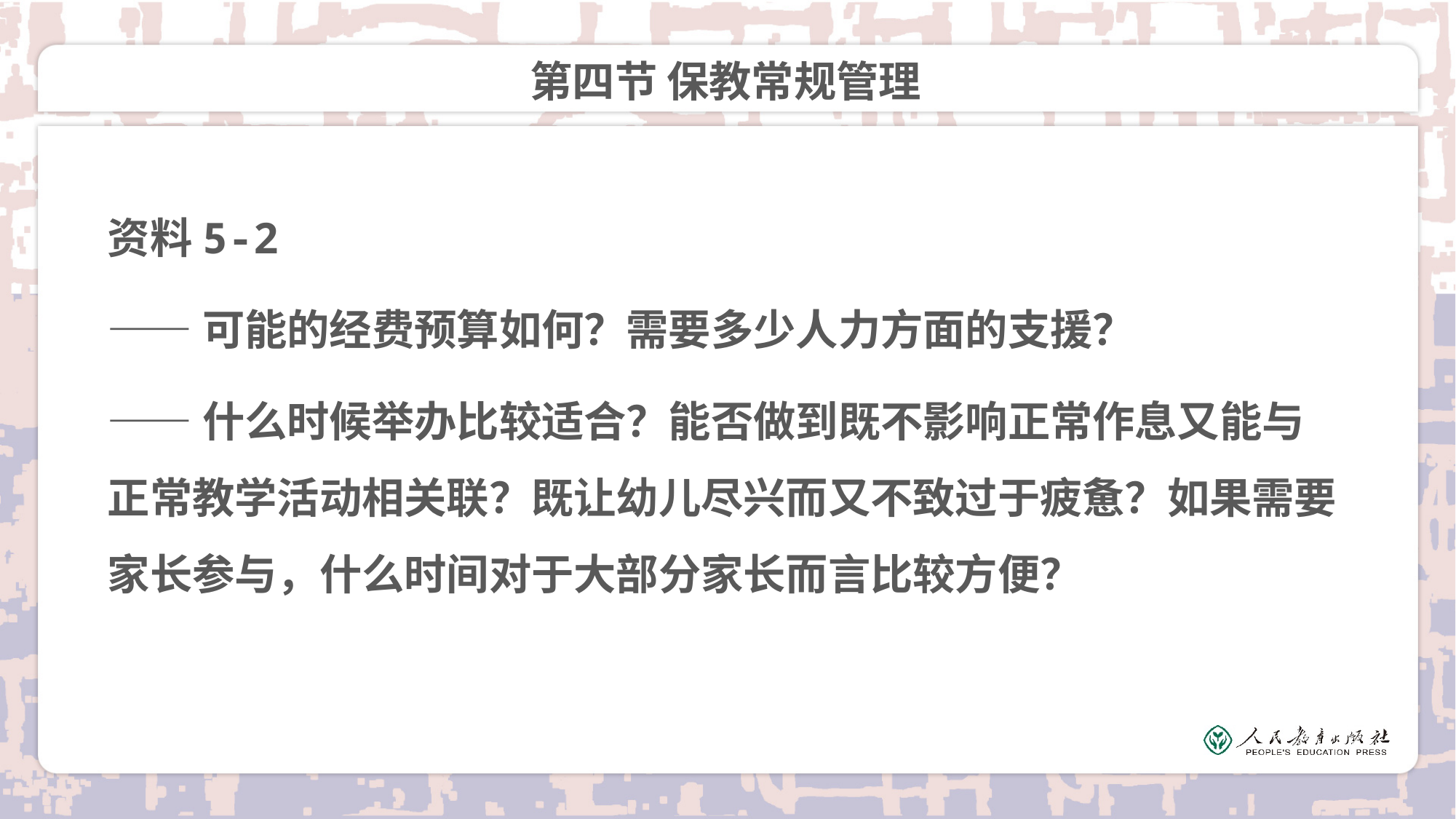

# 第四节 保教常规管理
资料5-2
——可能的经费预算如何？需要多少人力方面的支援？
——什么时候举办比较适合？能否做到既不影响正常作息又能与正常教学活动相关联？既让幼儿尽兴而又不致过于疲惫？如果需要家长参与，什么时间对于大部分家长而言比较方便？